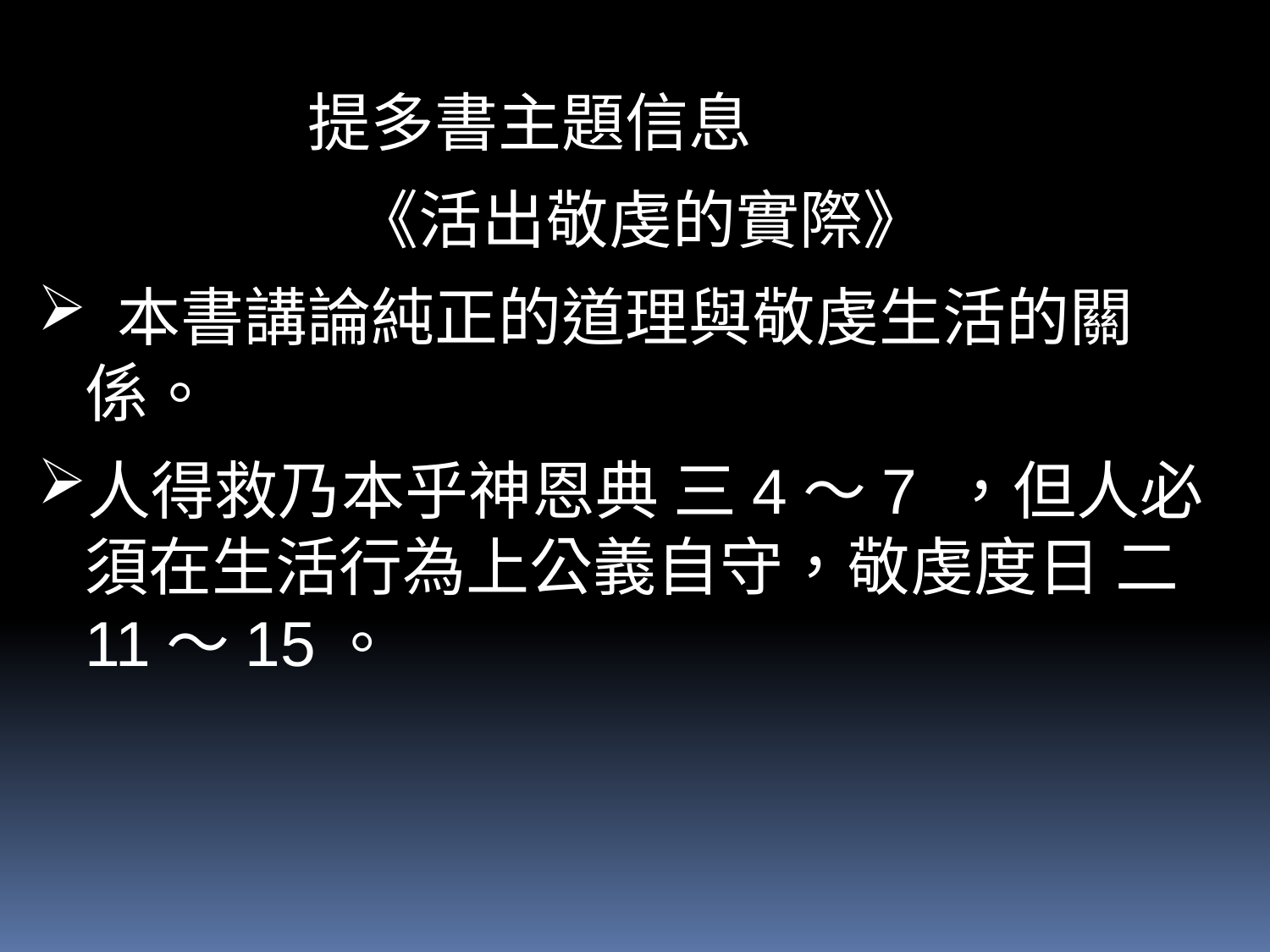

提多書主題信息
		         《活出敬虔的實際》
 本書講論純正的道理與敬虔生活的關係。
人得救乃本乎神恩典 三4～7 ，但人必須在生活行為上公義自守，敬虔度日 二11～15。